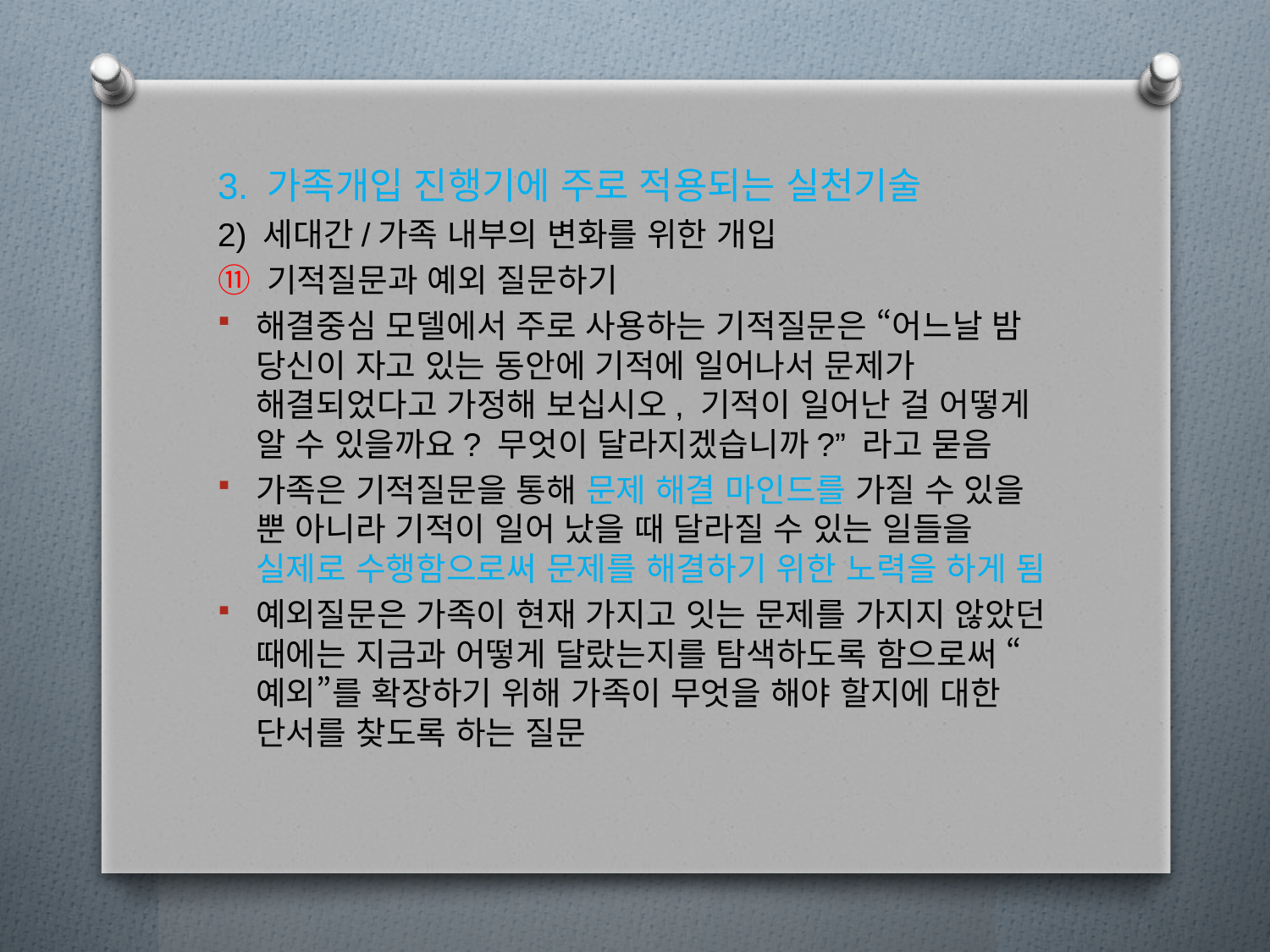

3. 가족개입 진행기에 주로 적용되는 실천기술
2) 세대간/가족 내부의 변화를 위한 개입
⑪ 기적질문과 예외 질문하기
해결중심 모델에서 주로 사용하는 기적질문은 “어느날 밤 당신이 자고 있는 동안에 기적에 일어나서 문제가 해결되었다고 가정해 보십시오, 기적이 일어난 걸 어떻게 알 수 있을까요? 무엇이 달라지겠습니까?” 라고 묻음
가족은 기적질문을 통해 문제 해결 마인드를 가질 수 있을 뿐 아니라 기적이 일어 났을 때 달라질 수 있는 일들을 실제로 수행함으로써 문제를 해결하기 위한 노력을 하게 됨
예외질문은 가족이 현재 가지고 잇는 문제를 가지지 않았던 때에는 지금과 어떻게 달랐는지를 탐색하도록 함으로써 “예외”를 확장하기 위해 가족이 무엇을 해야 할지에 대한 단서를 찾도록 하는 질문